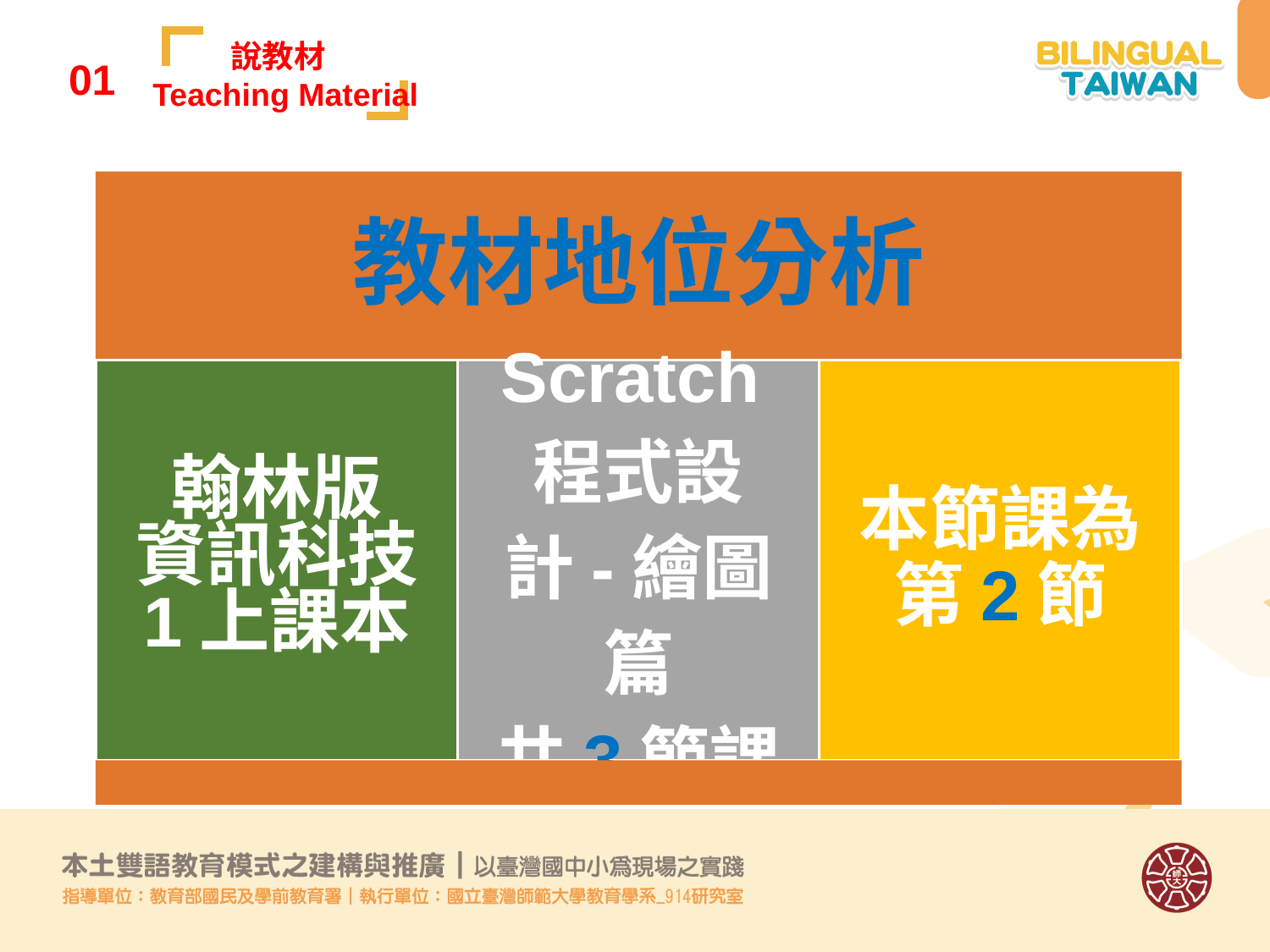

說教材
Teaching Material

01

教材地位分析

翰林版
資訊科技
1上課本

Scratch程式設計-繪圖篇
共3節課

本節課為第2節